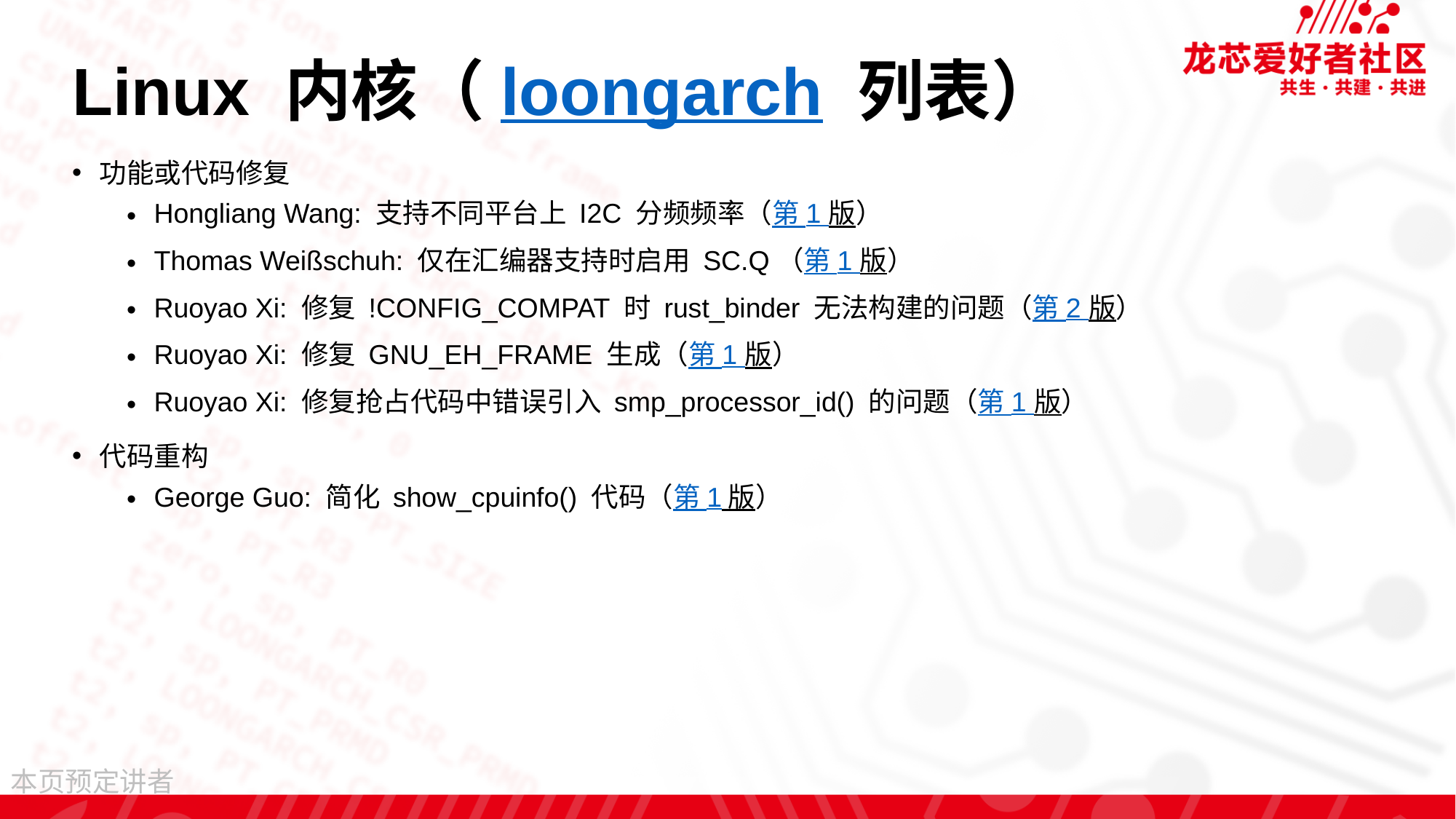

# Linux 内核（loongarch 列表）
功能或代码修复
Hongliang Wang: 支持不同平台上 I2C 分频频率（第 1 版）
Thomas Weißschuh: 仅在汇编器支持时启用 SC.Q（第 1 版）
Ruoyao Xi: 修复 !CONFIG_COMPAT 时 rust_binder 无法构建的问题（第 2 版）
Ruoyao Xi: 修复 GNU_EH_FRAME 生成（第 1 版）
Ruoyao Xi: 修复抢占代码中错误引入 smp_processor_id() 的问题（第 1 版）
代码重构
George Guo: 简化 show_cpuinfo() 代码（第 1 版）